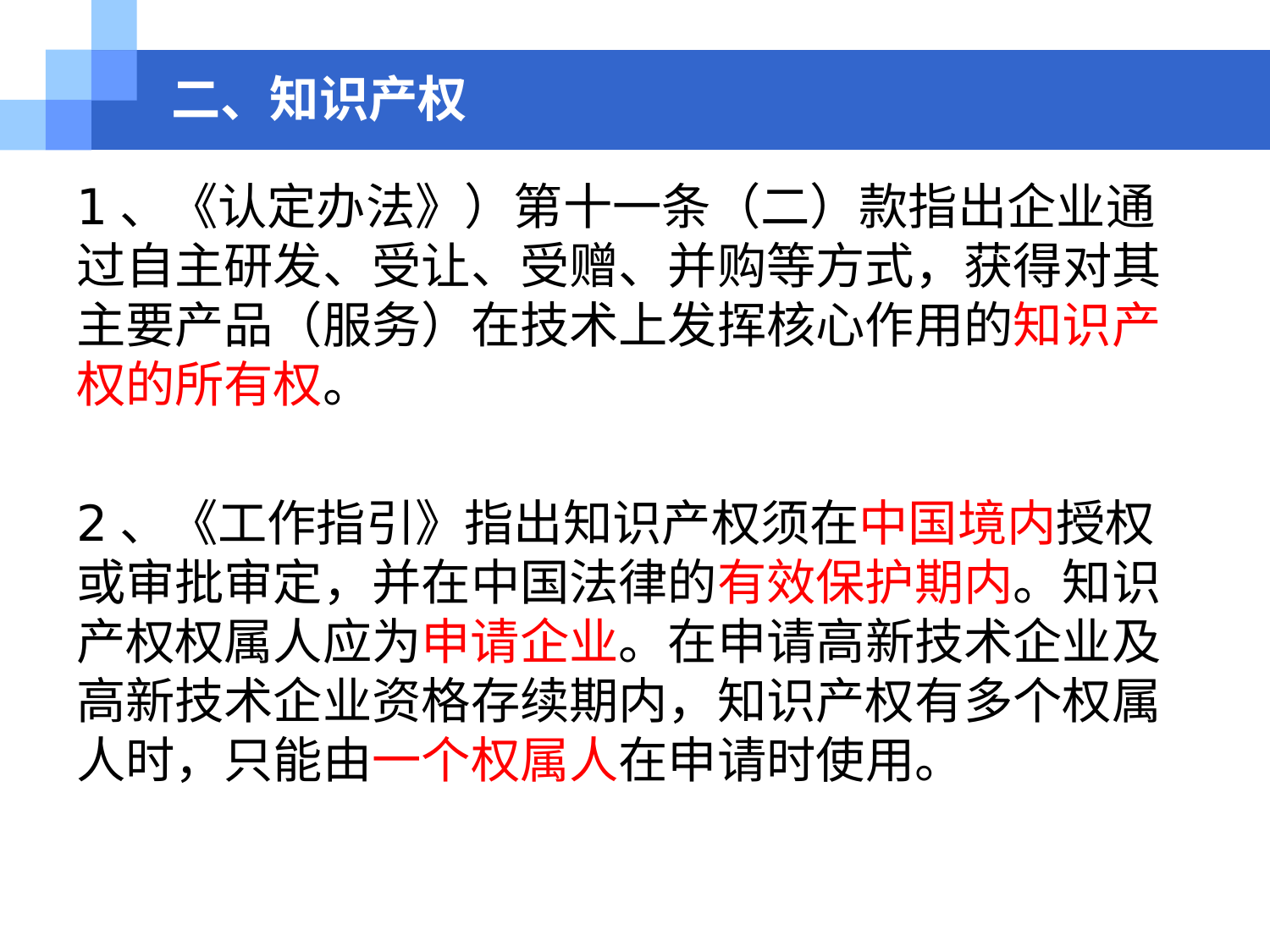

# 二、知识产权
1、《认定办法》）第十一条（二）款指出企业通过自主研发、受让、受赠、并购等方式，获得对其主要产品（服务）在技术上发挥核心作用的知识产权的所有权。

2、《工作指引》指出知识产权须在中国境内授权或审批审定，并在中国法律的有效保护期内。知识产权权属人应为申请企业。在申请高新技术企业及高新技术企业资格存续期内，知识产权有多个权属人时，只能由一个权属人在申请时使用。